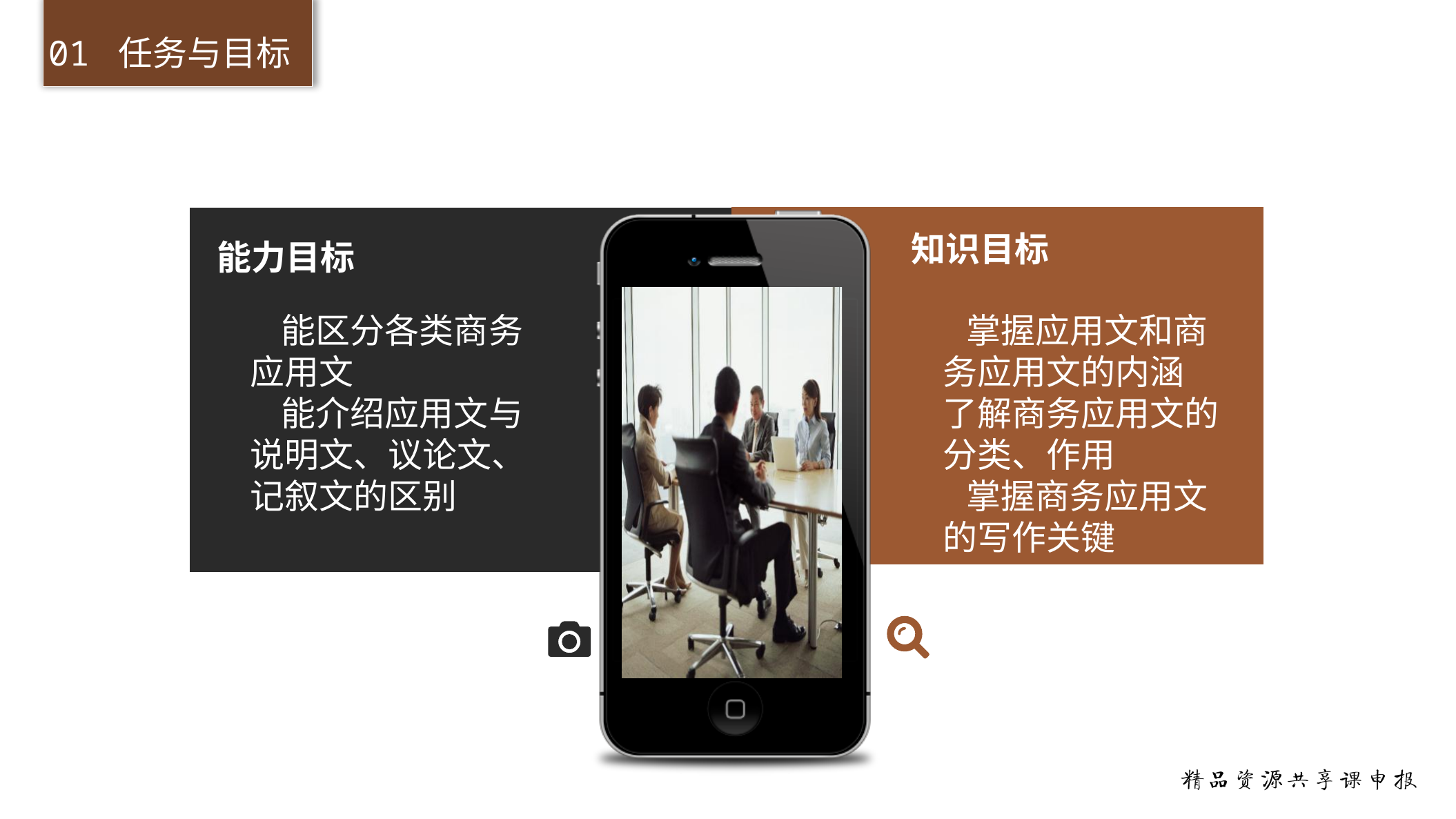

01 任务与目标

知识目标
能力目标

   能区分各类商务应用文
   能介绍应用文与说明文、议论文、记叙文的区别
  掌握应用文和商务应用文的内涵
了解商务应用文的分类、作用
  掌握商务应用文的写作关键